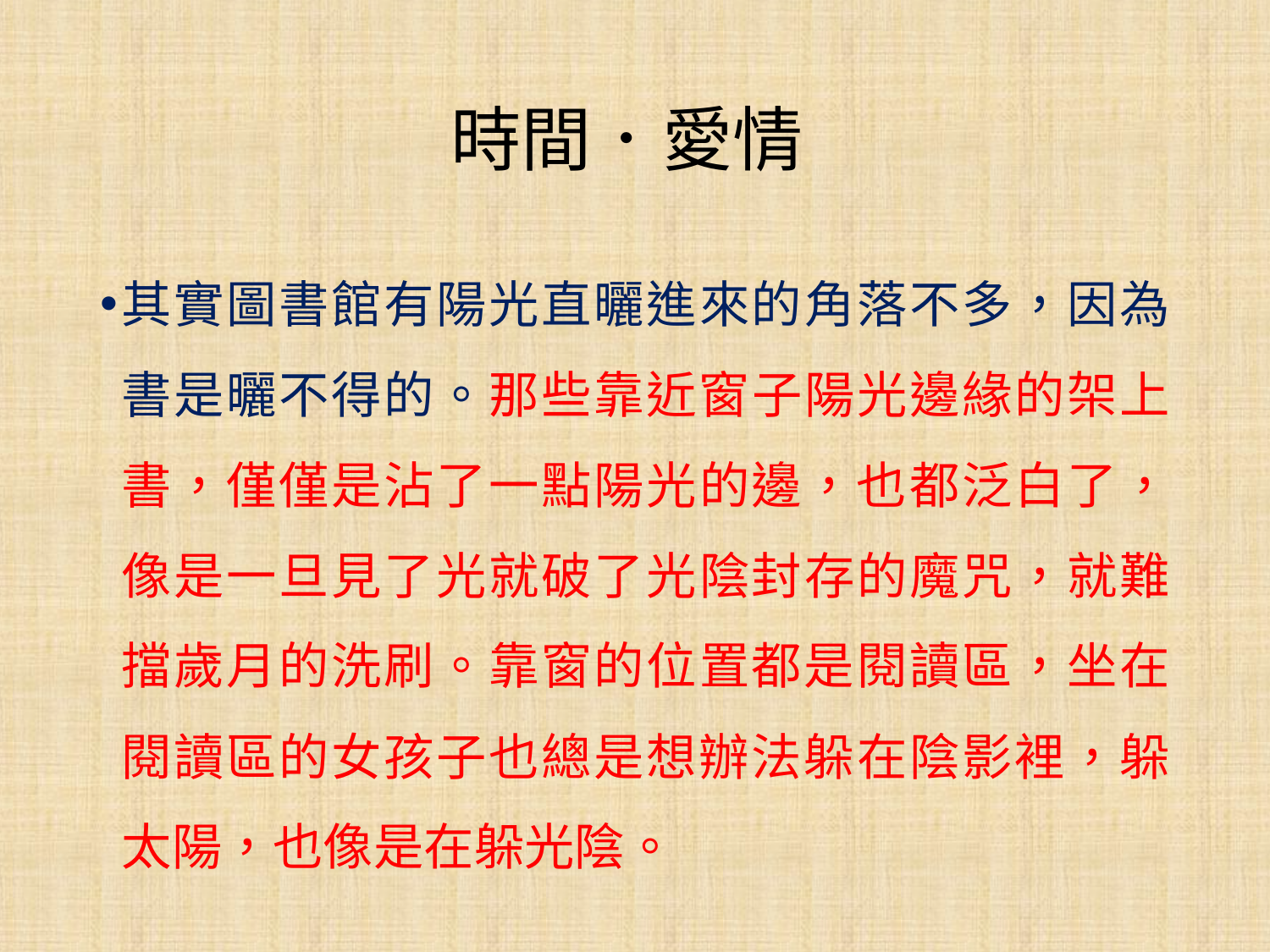

# 時間．愛情
其實圖書館有陽光直曬進來的角落不多，因為書是曬不得的。那些靠近窗子陽光邊緣的架上書，僅僅是沾了一點陽光的邊，也都泛白了，像是一旦見了光就破了光陰封存的魔咒，就難擋歲月的洗刷。靠窗的位置都是閱讀區，坐在閱讀區的女孩子也總是想辦法躲在陰影裡，躲太陽，也像是在躲光陰。